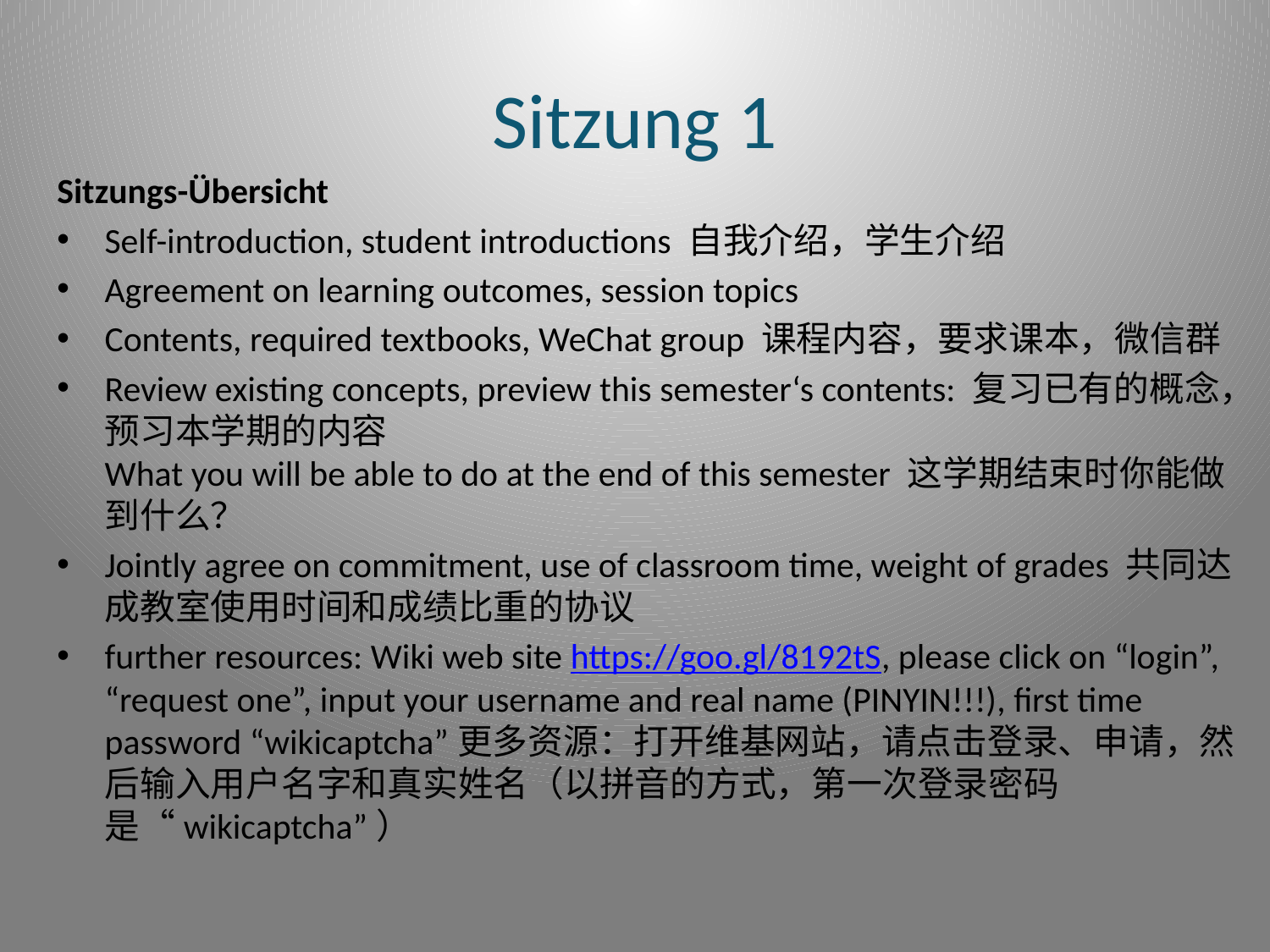

# Sitzung 1
Sitzungs-Übersicht
Self-introduction, student introductions 自我介绍，学生介绍
Agreement on learning outcomes, session topics
Contents, required textbooks, WeChat group 课程内容，要求课本，微信群
Review existing concepts, preview this semester‘s contents: 复习已有的概念，预习本学期的内容
What you will be able to do at the end of this semester 这学期结束时你能做到什么？
Jointly agree on commitment, use of classroom time, weight of grades 共同达成教室使用时间和成绩比重的协议
further resources: Wiki web site https://goo.gl/8192tS, please click on “login”, “request one”, input your username and real name (PINYIN!!!), first time password “wikicaptcha”更多资源：打开维基网站，请点击登录、申请，然后输入用户名字和真实姓名（以拼音的方式，第一次登录密码是“wikicaptcha”）